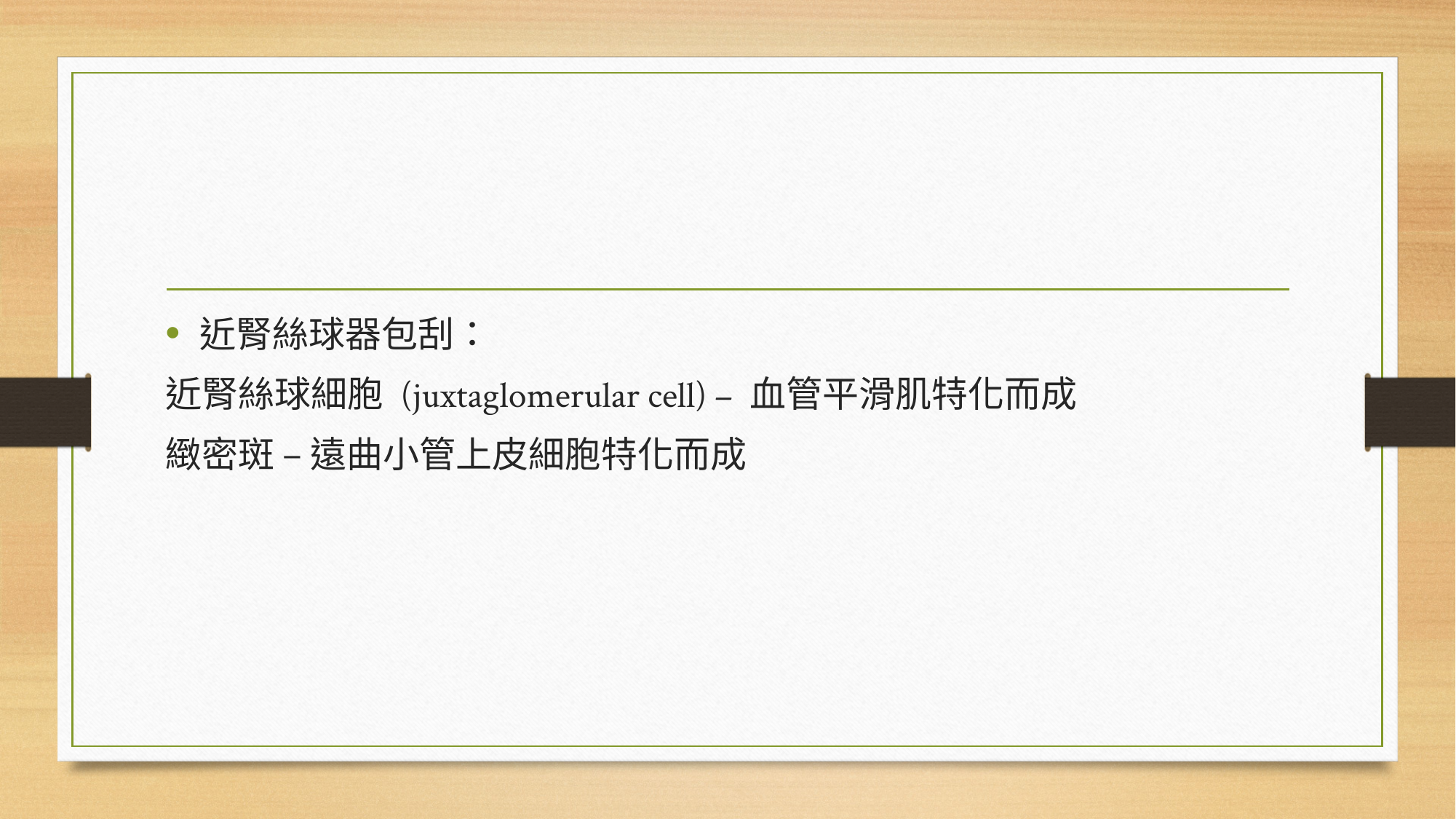

#
近腎絲球器包刮：
近腎絲球細胞 (juxtaglomerular cell) – 血管平滑肌特化而成
緻密斑 – 遠曲小管上皮細胞特化而成